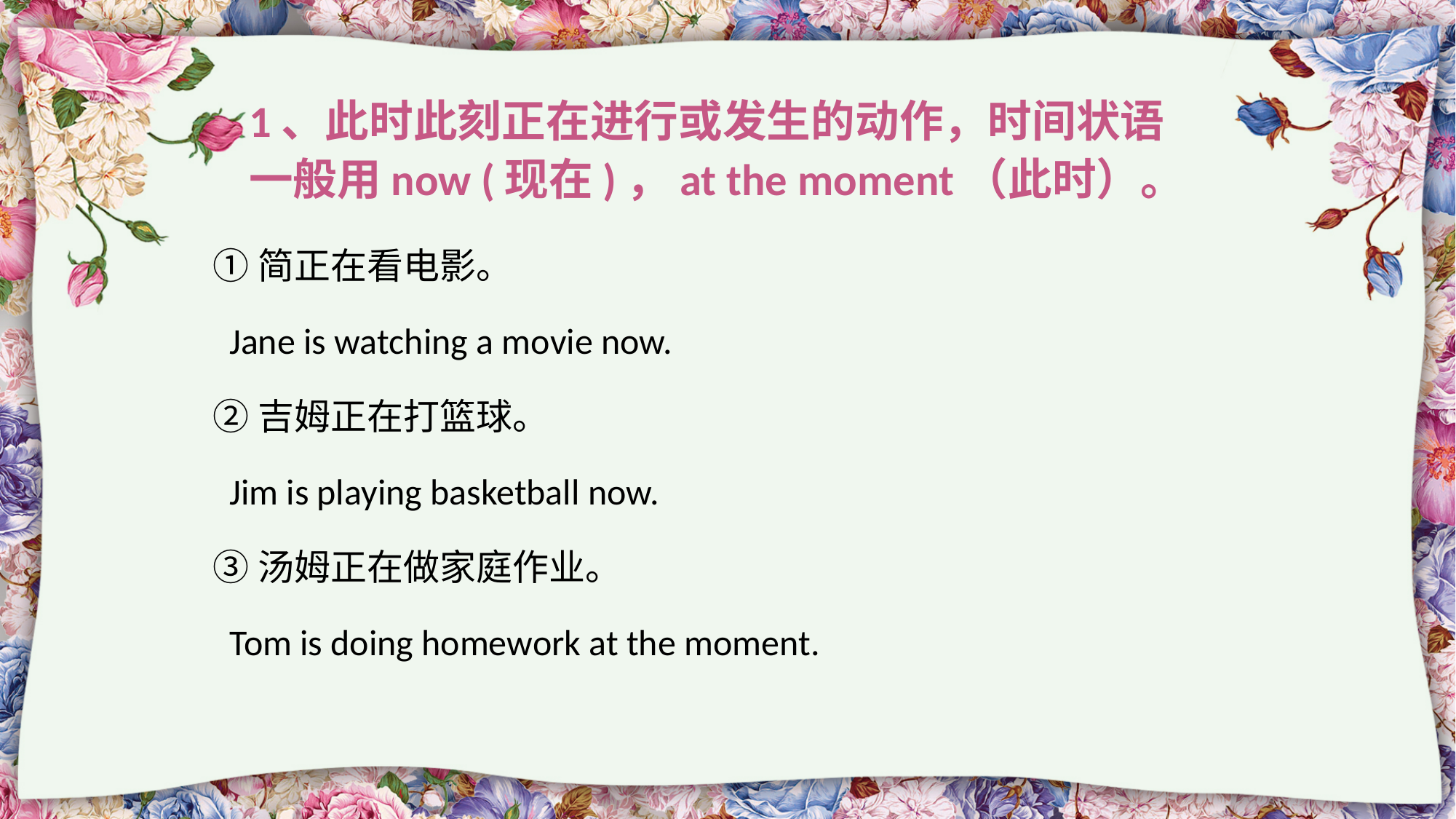

1、此时此刻正在进行或发生的动作，时间状语一般用now (现在)，at the moment（此时）。
①简正在看电影。
  Jane is watching a movie now.
②吉姆正在打篮球。
  Jim is playing basketball now.
③汤姆正在做家庭作业。
  Tom is doing homework at the moment.